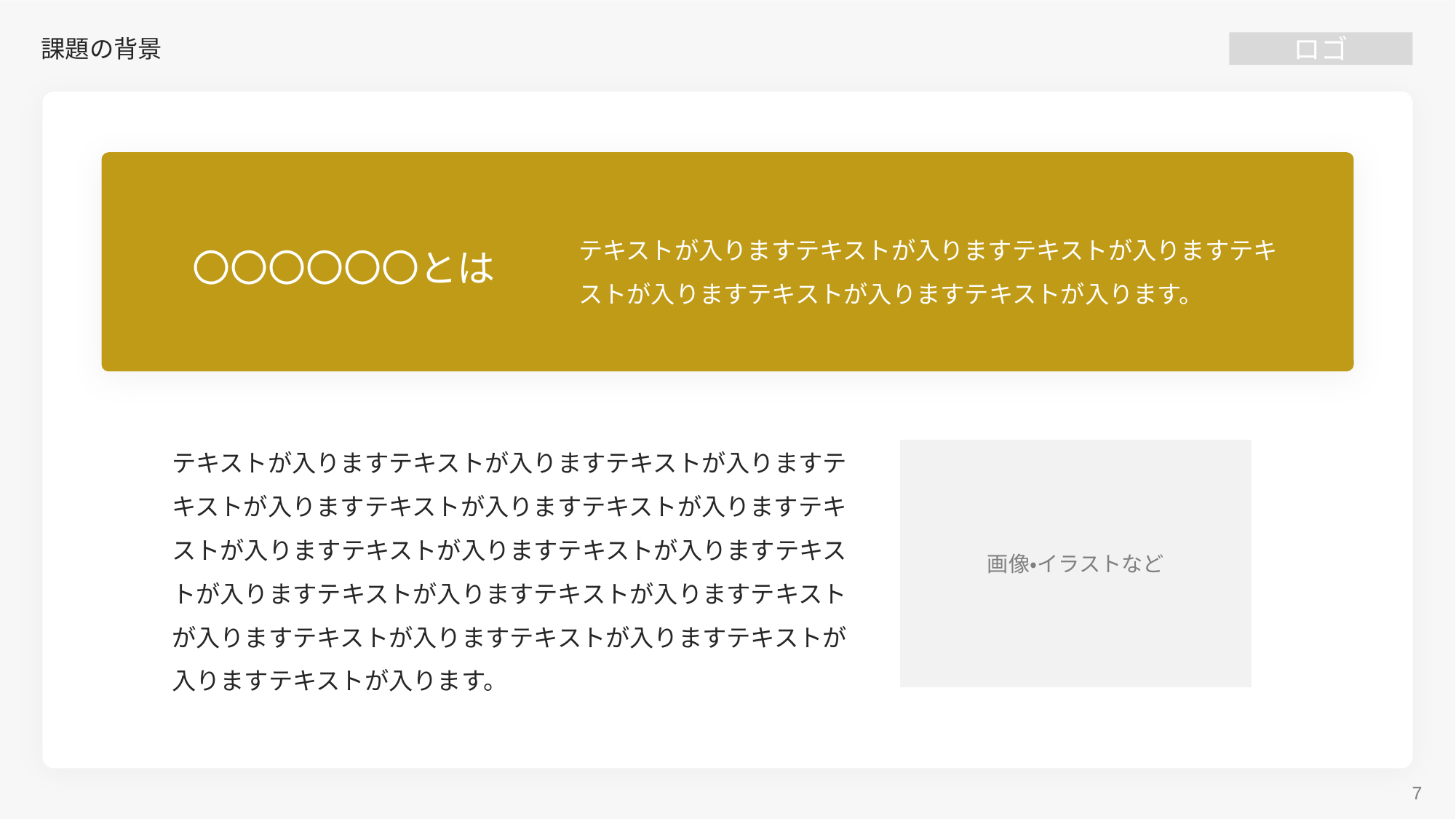

# 課題の背景

テキストが入りますテキストが入りますテキストが入りますテキストが入りますテキストが入りますテキストが入ります。
〇〇〇〇〇〇とは
テキストが入りますテキストが入りますテキストが入りますテキストが入りますテキストが入りますテキストが入りますテキストが入りますテキストが入りますテキストが入りますテキストが入りますテキストが入りますテキストが入りますテキストが入りますテキストが入りますテキストが入りますテキストが入りますテキストが入ります。
画像・イラストなど